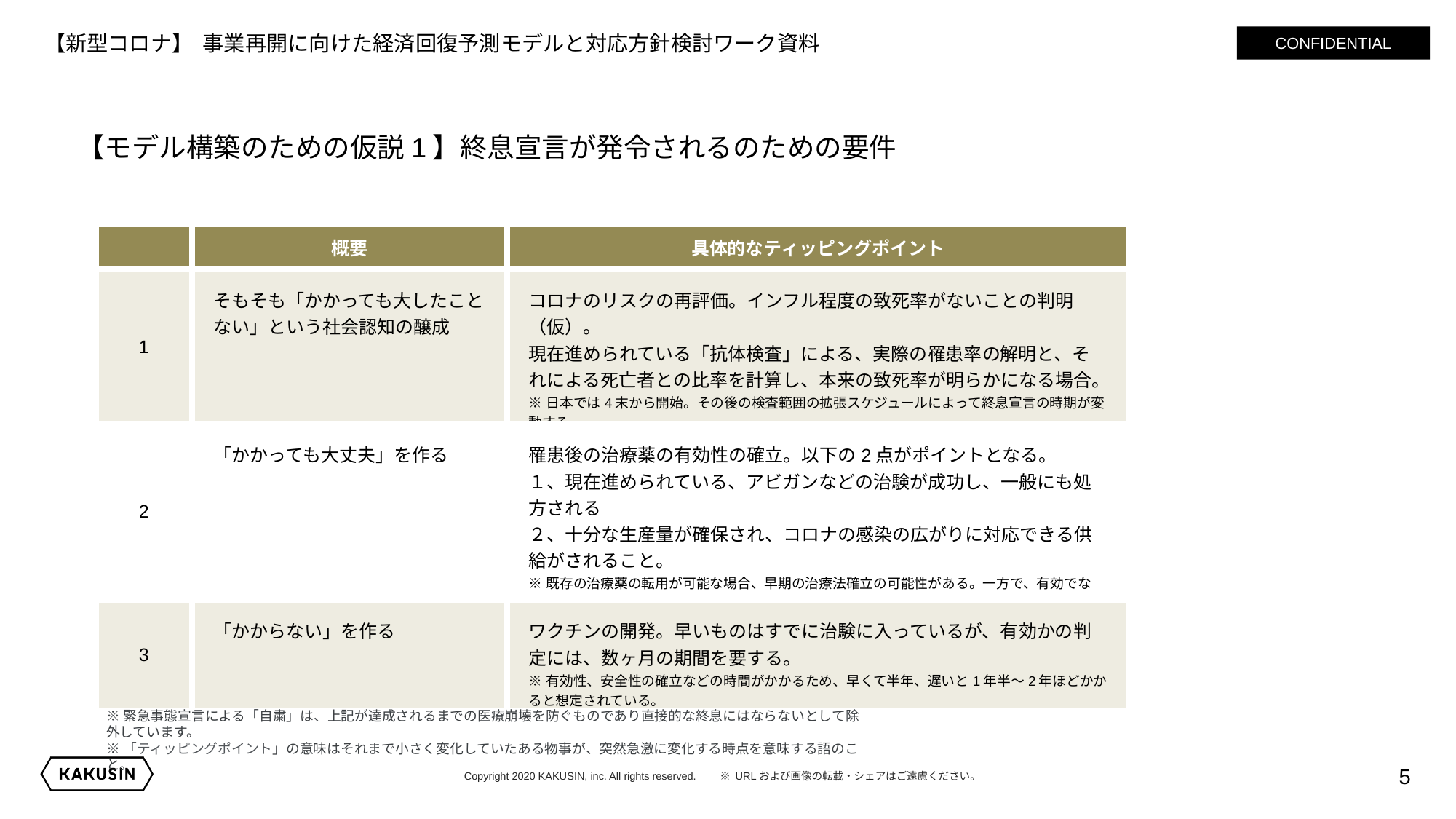

# 【新型コロナ】  事業再開に向けた経済回復予測モデルと対応方針検討ワーク資料
【モデル構築のための仮説1】終息宣言が発令されるのための要件
|  | 概要 | 具体的なティッピングポイント |
| --- | --- | --- |
| 1 | そもそも「かかっても大したことない」という社会認知の醸成 | コロナのリスクの再評価。インフル程度の致死率がないことの判明（仮）。 現在進められている「抗体検査」による、実際の罹患率の解明と、それによる死亡者との比率を計算し、本来の致死率が明らかになる場合。 ※日本では4末から開始。その後の検査範囲の拡張スケジュールによって終息宣言の時期が変動する。 |
| 2 | 「かかっても大丈夫」を作る | 罹患後の治療薬の有効性の確立。以下の2点がポイントとなる。 １、現在進められている、アビガンなどの治験が成功し、一般にも処方される ２、十分な生産量が確保され、コロナの感染の広がりに対応できる供給がされること。 ※既存の治療薬の転用が可能な場合、早期の治療法確立の可能性がある。一方で、有効でなかった場合、終息宣言が長期化する可能性も。 |
| 3 | 「かからない」を作る | ワクチンの開発。早いものはすでに治験に入っているが、有効かの判定には、数ヶ月の期間を要する。 ※有効性、安全性の確立などの時間がかかるため、早くて半年、遅いと1年半〜2年ほどかかると想定されている。 |
※緊急事態宣言による「自粛」は、上記が達成されるまでの医療崩壊を防ぐものであり直接的な終息にはならないとして除外しています。
※「ティッピングポイント」の意味はそれまで小さく変化していたある物事が、突然急激に変化する時点を意味する語のこと。
5